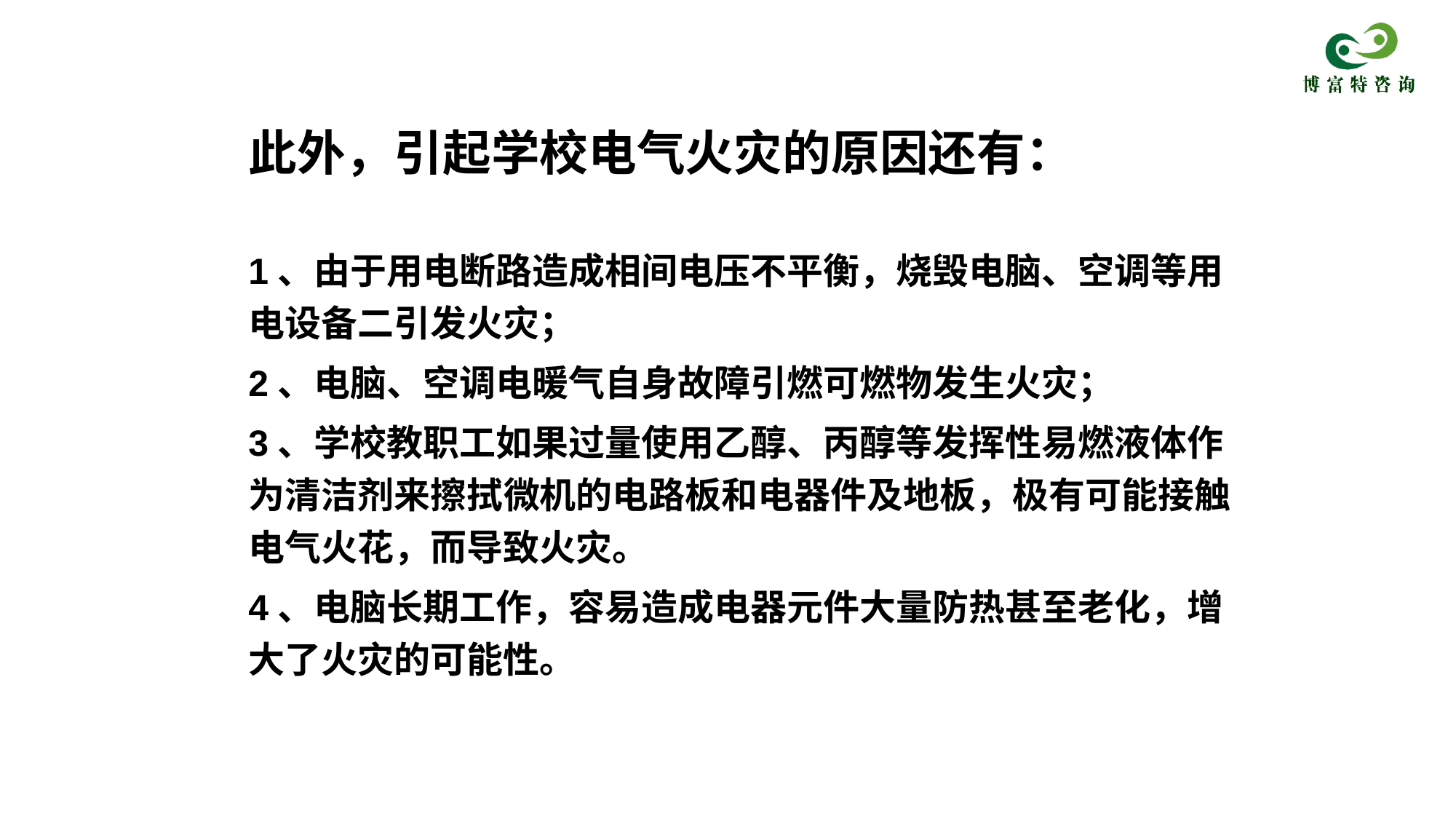

此外，引起学校电气火灾的原因还有：

1、由于用电断路造成相间电压不平衡，烧毁电脑、空调等用电设备二引发火灾；
2、电脑、空调电暖气自身故障引燃可燃物发生火灾；
3、学校教职工如果过量使用乙醇、丙醇等发挥性易燃液体作为清洁剂来擦拭微机的电路板和电器件及地板，极有可能接触电气火花，而导致火灾。
4、电脑长期工作，容易造成电器元件大量防热甚至老化，增大了火灾的可能性。
27